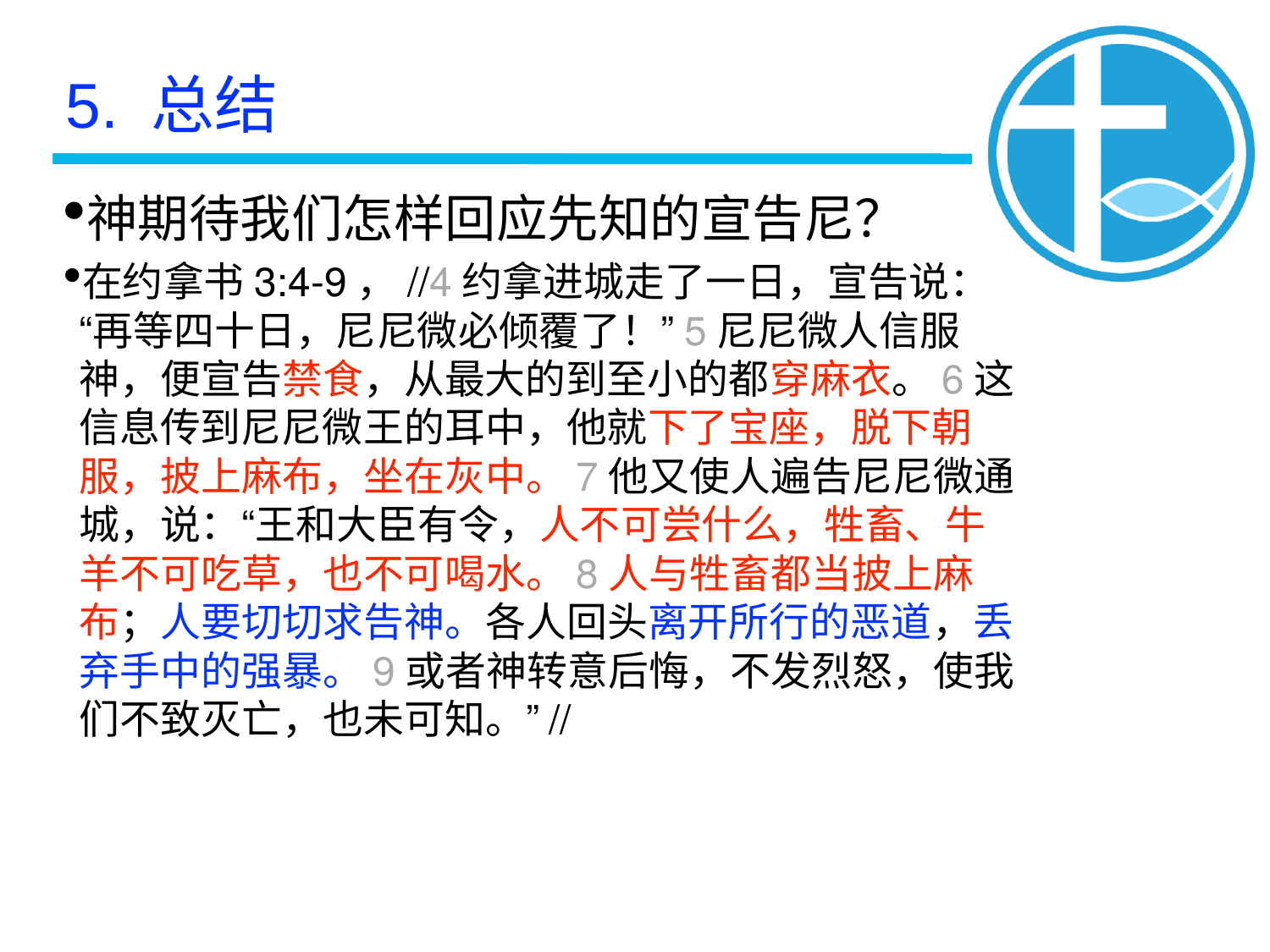

5. 总结
神期待我们怎样回应先知的宣告尼？
在约拿书3:4-9，//4约拿进城走了一日，宣告说：“再等四十日，尼尼微必倾覆了！”5尼尼微人信服神，便宣告禁食，从最大的到至小的都穿麻衣。6这信息传到尼尼微王的耳中，他就下了宝座，脱下朝服，披上麻布，坐在灰中。7他又使人遍告尼尼微通城，说：“王和大臣有令，人不可尝什么，牲畜、牛羊不可吃草，也不可喝水。8人与牲畜都当披上麻布；人要切切求告神。各人回头离开所行的恶道，丢弃手中的强暴。9或者神转意后悔，不发烈怒，使我们不致灭亡，也未可知。”//